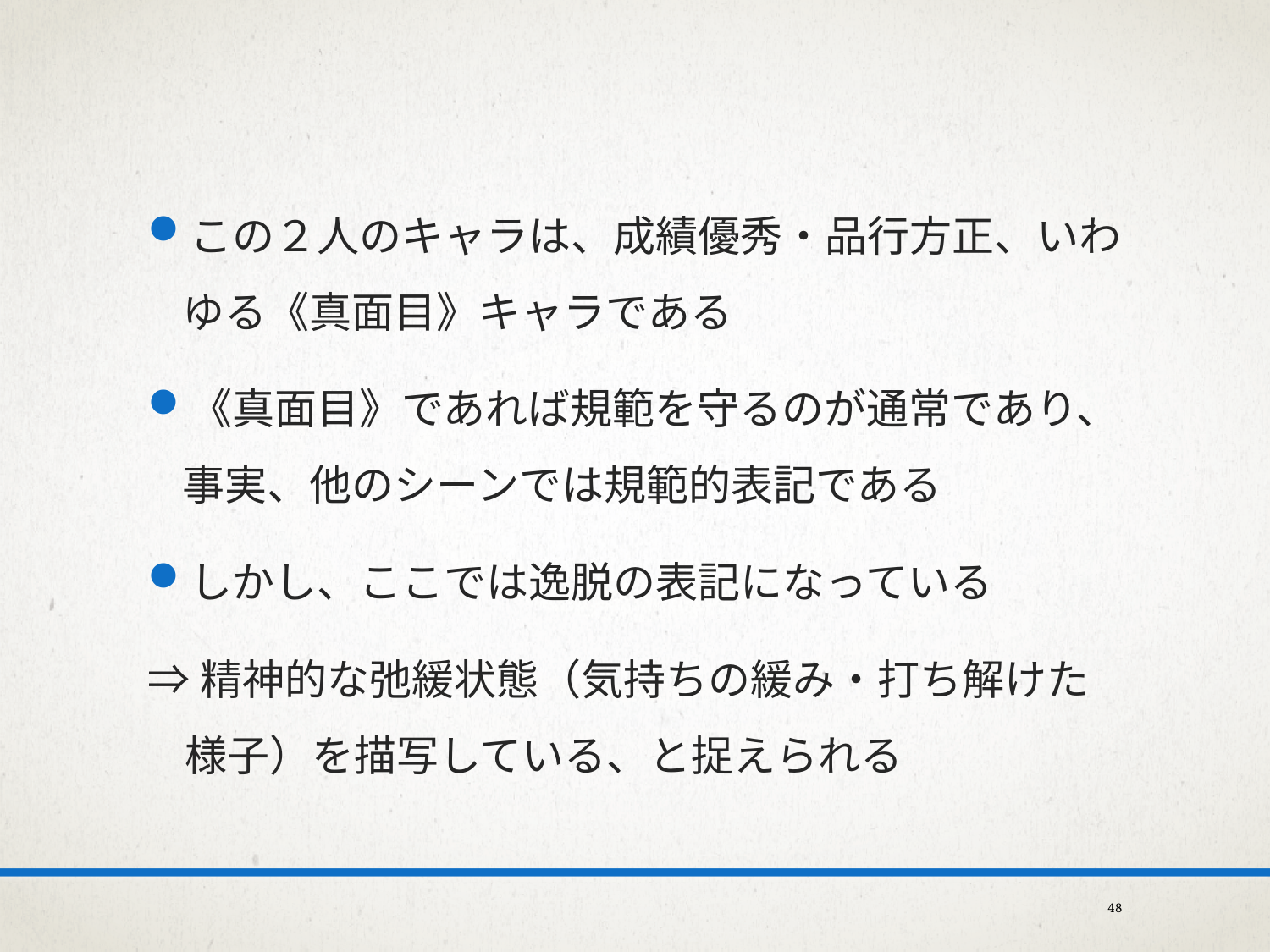

この２人のキャラは、成績優秀・品行方正、いわゆる《真面目》キャラである
《真面目》であれば規範を守るのが通常であり、事実、他のシーンでは規範的表記である
しかし、ここでは逸脱の表記になっている
⇒精神的な弛緩状態（気持ちの緩み・打ち解けた様子）を描写している、と捉えられる
48